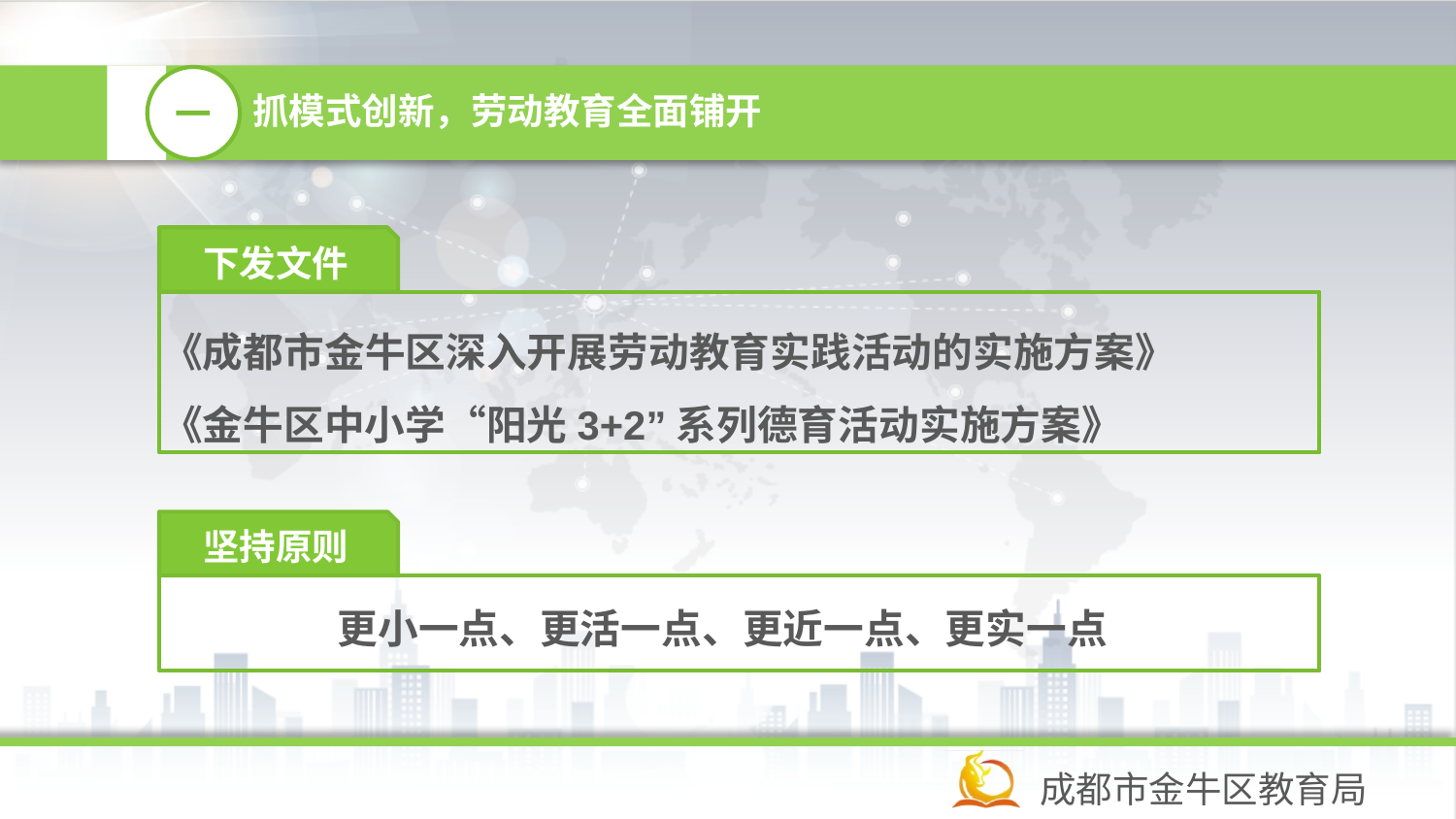

一
抓模式创新，劳动教育全面铺开
下发文件

《成都市金牛区深入开展劳动教育实践活动的实施方案》
《金牛区中小学“阳光3+2”系列德育活动实施方案》
坚持原则

更小一点、更活一点、更近一点、更实一点